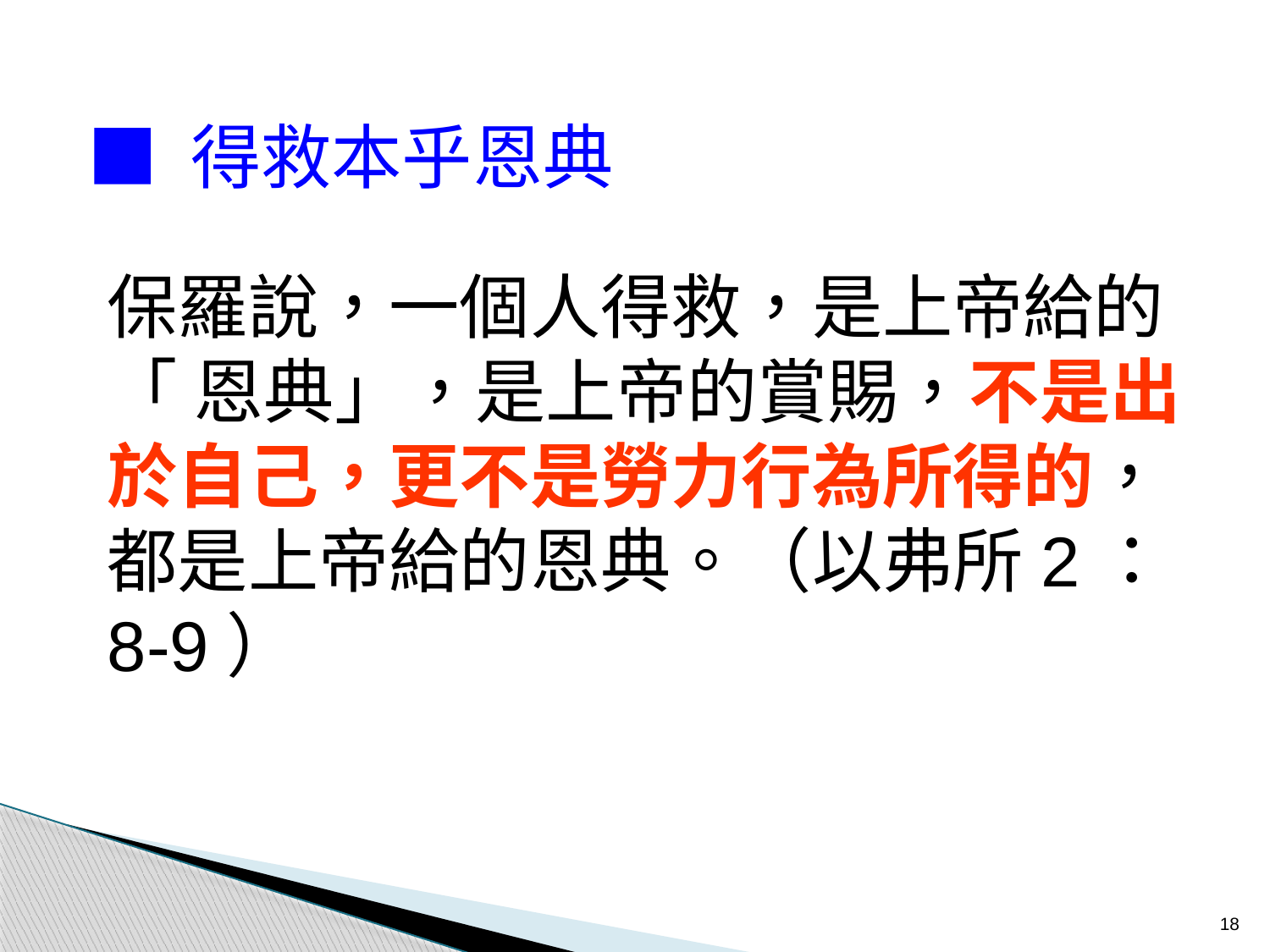

■ 得救本乎恩典
保羅說，一個人得救，是上帝給的「 恩典」，是上帝的賞賜，不是出於自己，更不是勞力行為所得的，都是上帝給的恩典。（以弗所2：8-9）
18